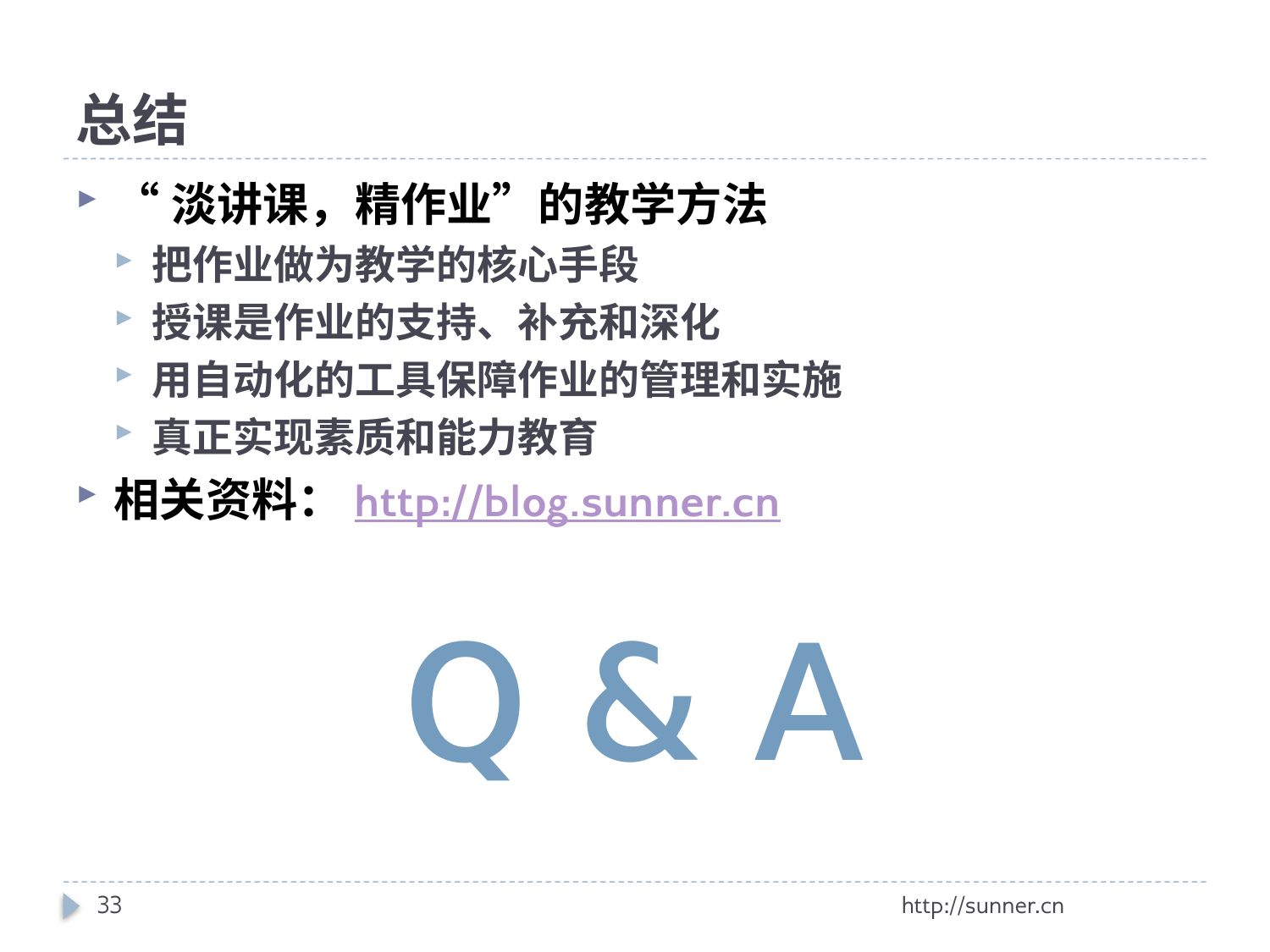

# 总结
“淡讲课，精作业”的教学方法
把作业做为教学的核心手段
授课是作业的支持、补充和深化
用自动化的工具保障作业的管理和实施
真正实现素质和能力教育
相关资料：http://blog.sunner.cn

Q & A
33
http://sunner.cn